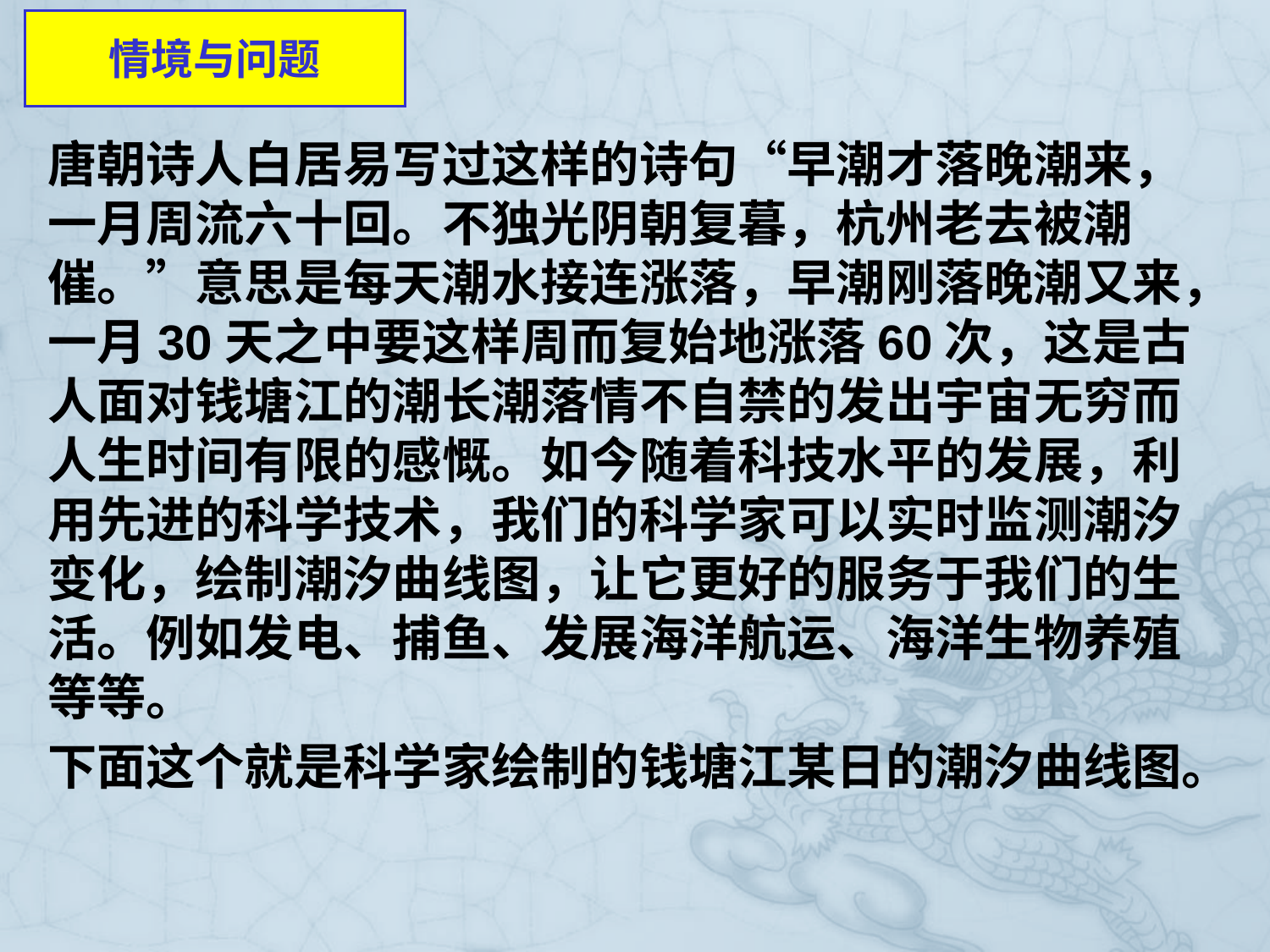

情境与问题
唐朝诗人白居易写过这样的诗句“早潮才落晚潮来，一月周流六十回。不独光阴朝复暮，杭州老去被潮催。”意思是每天潮水接连涨落，早潮刚落晚潮又来，一月30天之中要这样周而复始地涨落60次，这是古人面对钱塘江的潮长潮落情不自禁的发出宇宙无穷而人生时间有限的感慨。如今随着科技水平的发展，利用先进的科学技术，我们的科学家可以实时监测潮汐变化，绘制潮汐曲线图，让它更好的服务于我们的生活。例如发电、捕鱼、发展海洋航运、海洋生物养殖等等。
下面这个就是科学家绘制的钱塘江某日的潮汐曲线图。